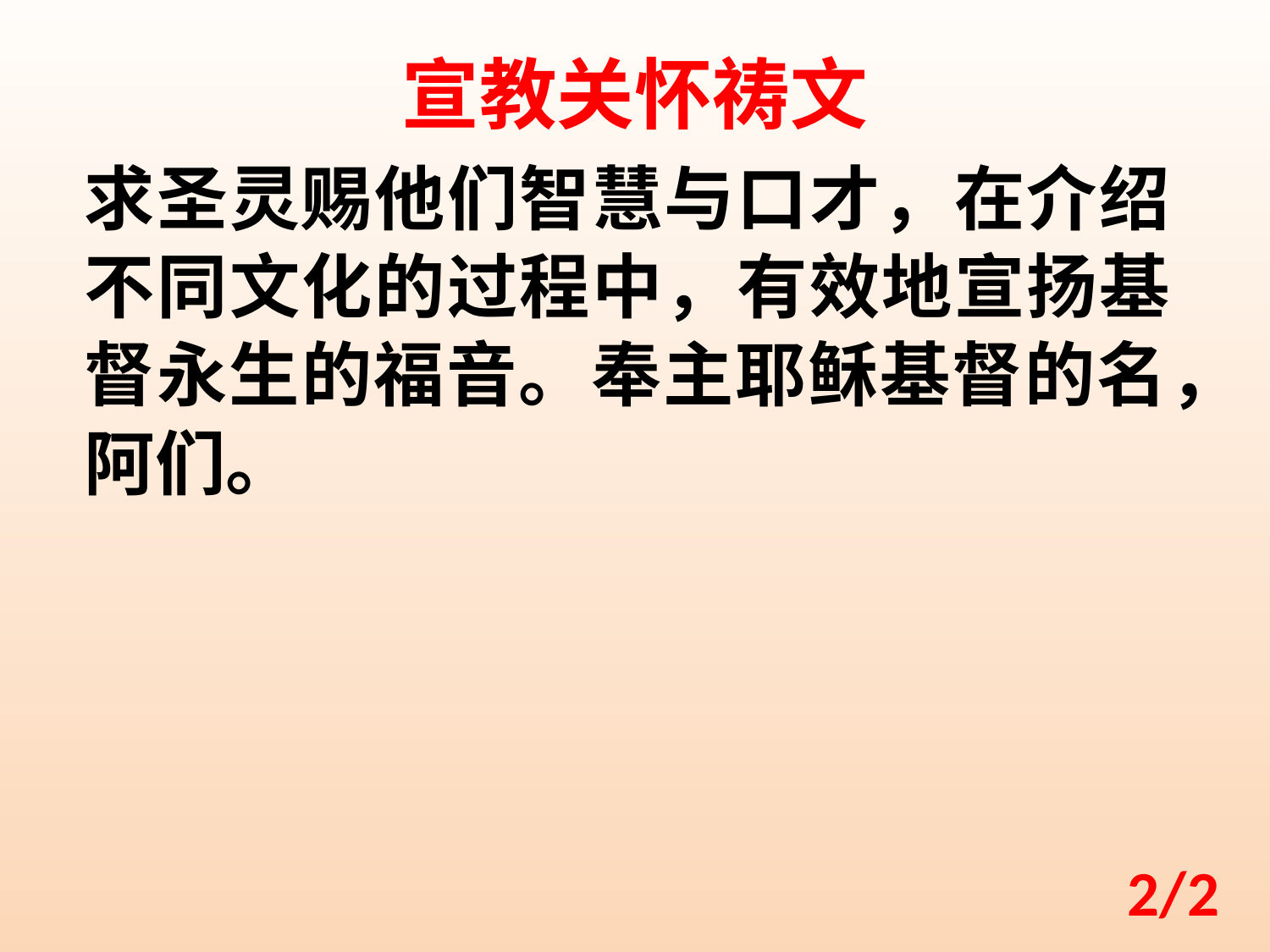

宣教关怀祷文
求圣灵赐他们智慧与口才，在介绍不同文化的过程中，有效地宣扬基督永生的福音。奉主耶稣基督的名，阿们。
2/2